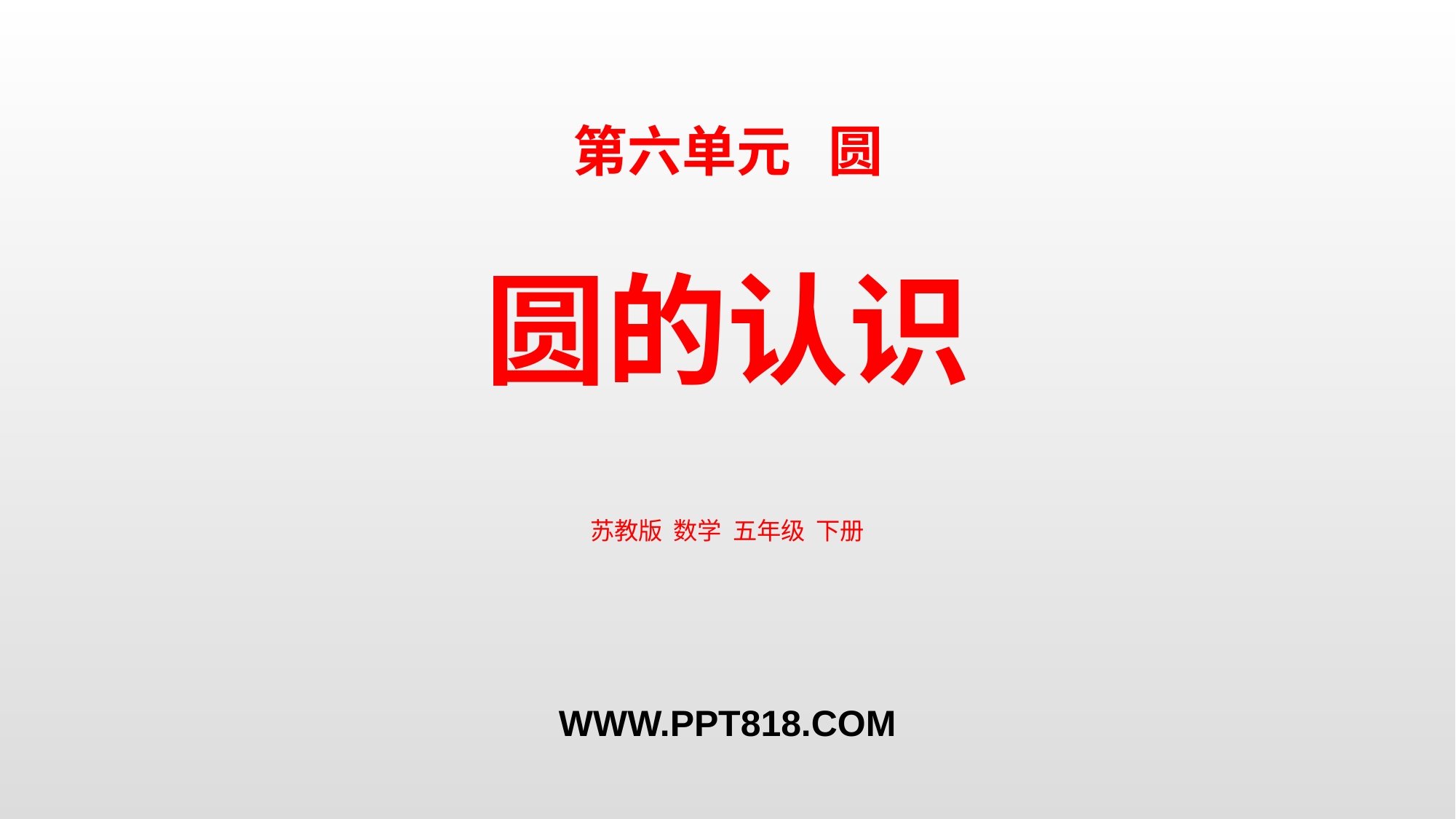

第六单元   圆
圆的认识
苏教版  数学  五年级  下册
WWW.PPT818.COM